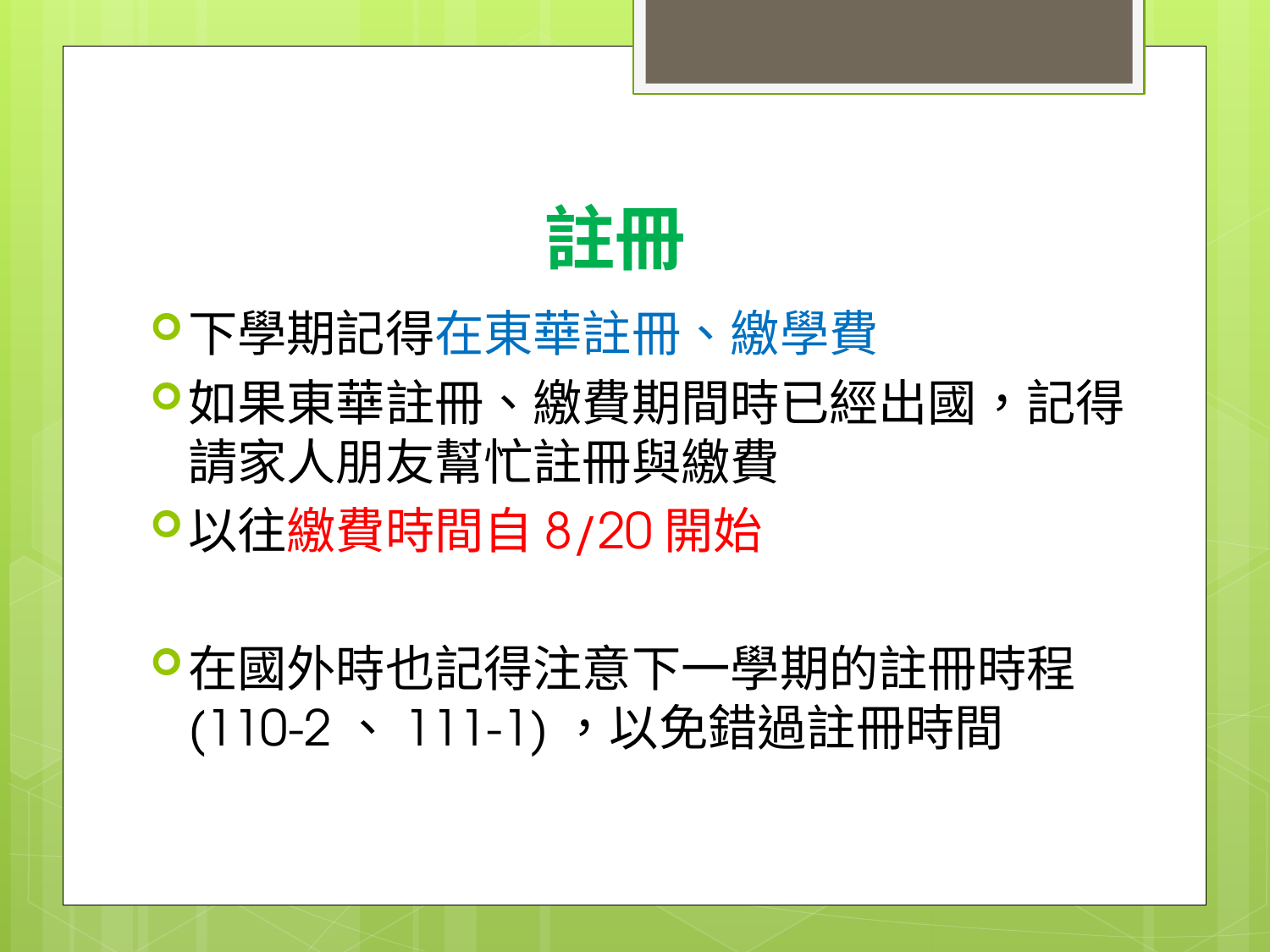

# 註冊
下學期記得在東華註冊、繳學費
如果東華註冊、繳費期間時已經出國，記得請家人朋友幫忙註冊與繳費
以往繳費時間自8/20開始

在國外時也記得注意下一學期的註冊時程(110-2、111-1)，以免錯過註冊時間